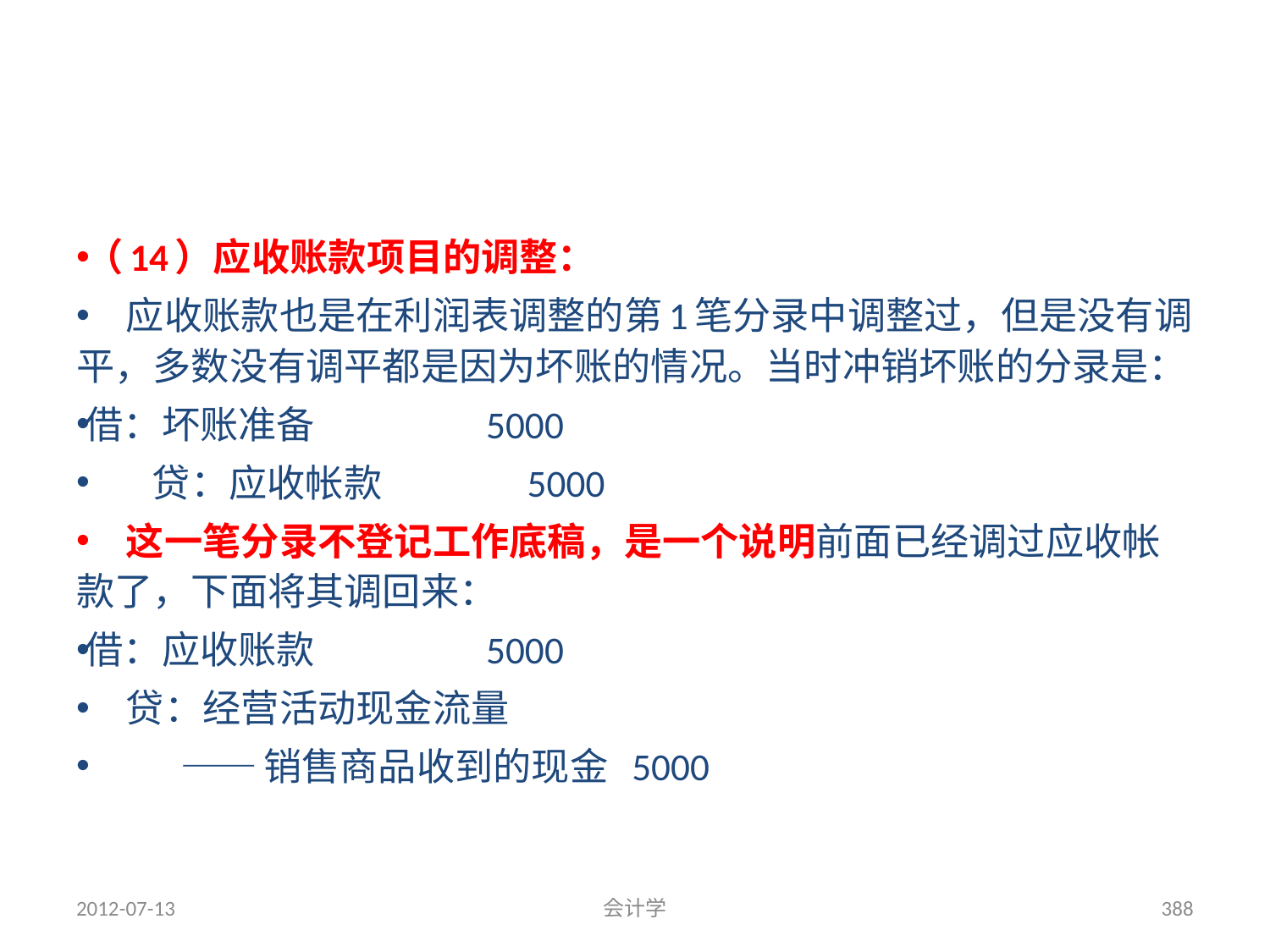

（14）应收账款项目的调整：
    应收账款也是在利润表调整的第1笔分录中调整过，但是没有调平，多数没有调平都是因为坏账的情况。当时冲销坏账的分录是：
借：坏账准备                   5000
       贷：应收帐款                5000
    这一笔分录不登记工作底稿，是一个说明前面已经调过应收帐款了，下面将其调回来：
借：应收账款                   5000
    贷：经营活动现金流量
           ——销售商品收到的现金  5000
2012-07-13
会计学
388